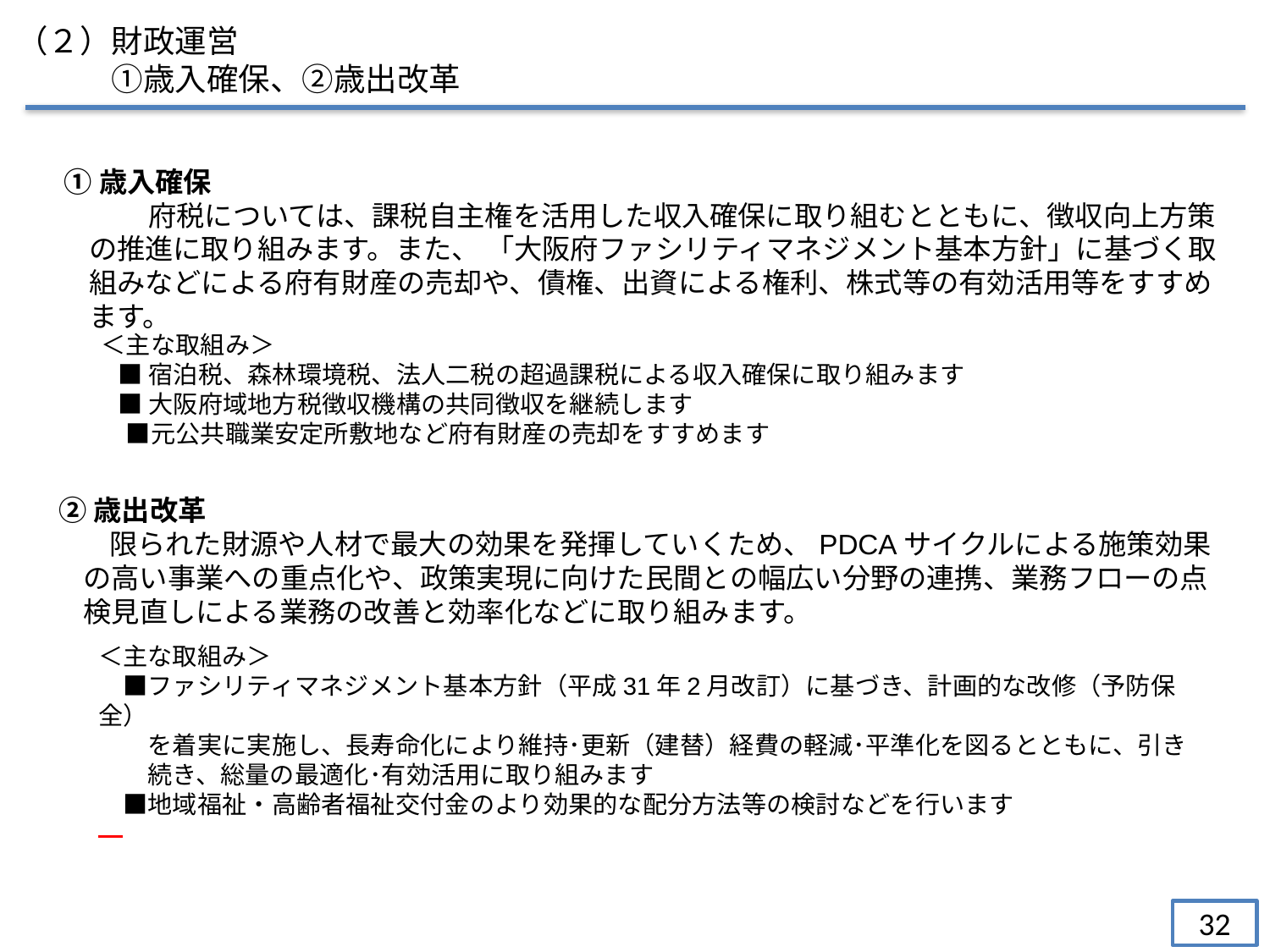

（２）財政運営
　　　①歳入確保、②歳出改革
①歳入確保
　　　府税については、課税自主権を活用した収入確保に取り組むとともに、徴収向上方策の推進に取り組みます。また、 「大阪府ファシリティマネジメント基本方針」に基づく取組みなどによる府有財産の売却や、債権、出資による権利、株式等の有効活用等をすすめます。
＜主な取組み＞
   ■宿泊税、森林環境税、法人二税の超過課税による収入確保に取り組みます
   ■大阪府域地方税徴収機構の共同徴収を継続します
　■元公共職業安定所敷地など府有財産の売却をすすめます
②歳出改革
限られた財源や人材で最大の効果を発揮していくため、PDCAサイクルによる施策効果の高い事業への重点化や、政策実現に向けた民間との幅広い分野の連携、業務フローの点検見直しによる業務の改善と効率化などに取り組みます。
＜主な取組み＞
　■ファシリティマネジメント基本方針（平成31年2月改訂）に基づき、計画的な改修（予防保全）
　　を着実に実施し、長寿命化により維持･更新（建替）経費の軽減･平準化を図るとともに、引き
　　続き、総量の最適化･有効活用に取り組みます
　■地域福祉・高齢者福祉交付金のより効果的な配分方法等の検討などを行います

32